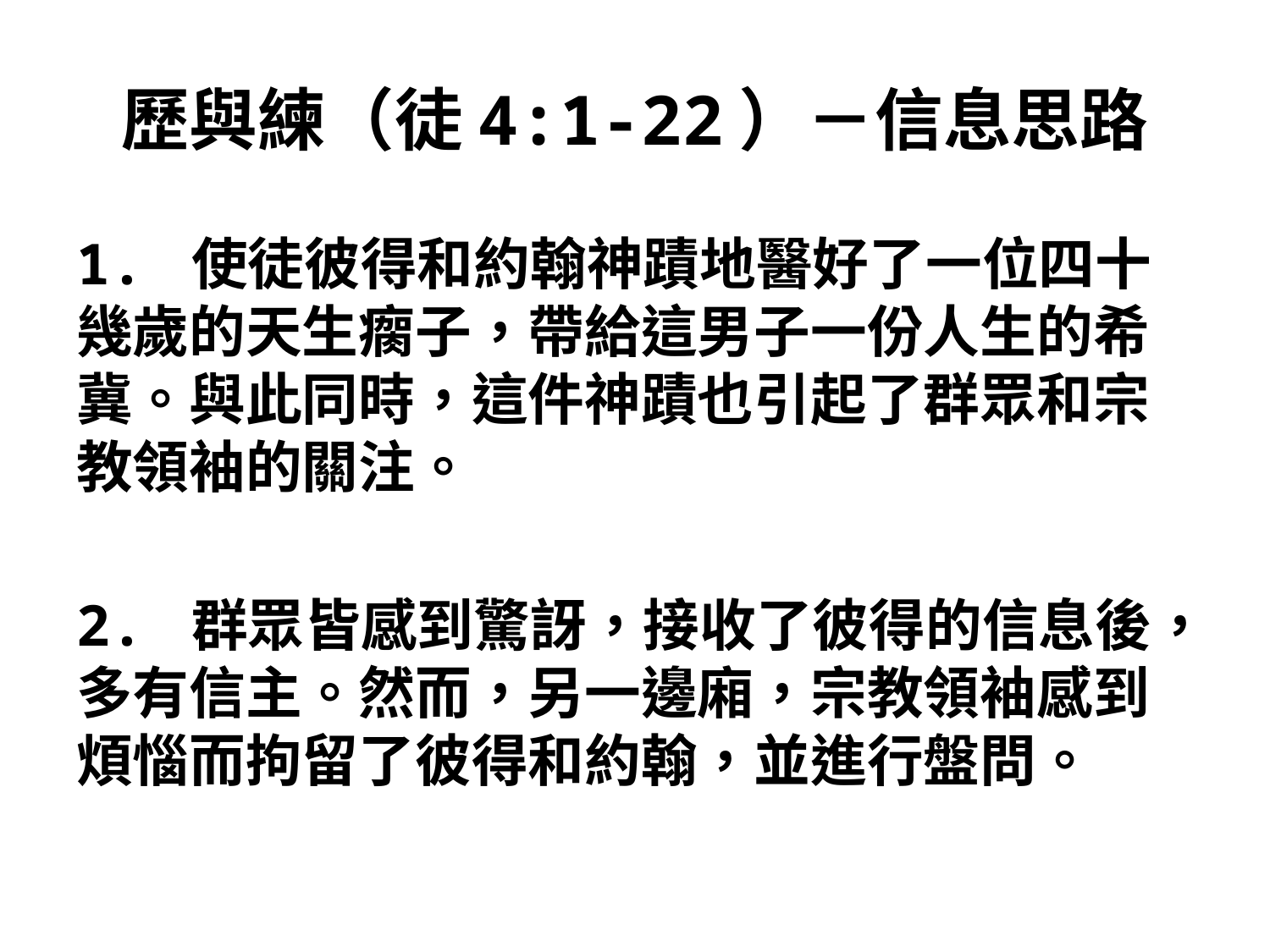

# 歷與練（徒4:1-22）－信息思路
1. 使徒彼得和約翰神蹟地醫好了一位四十幾歲的天生瘸子，帶給這男子一份人生的希冀。與此同時，這件神蹟也引起了群眾和宗教領袖的關注。

2. 群眾皆感到驚訝，接收了彼得的信息後，多有信主。然而，另一邊廂，宗教領袖感到煩惱而拘留了彼得和約翰，並進行盤問。